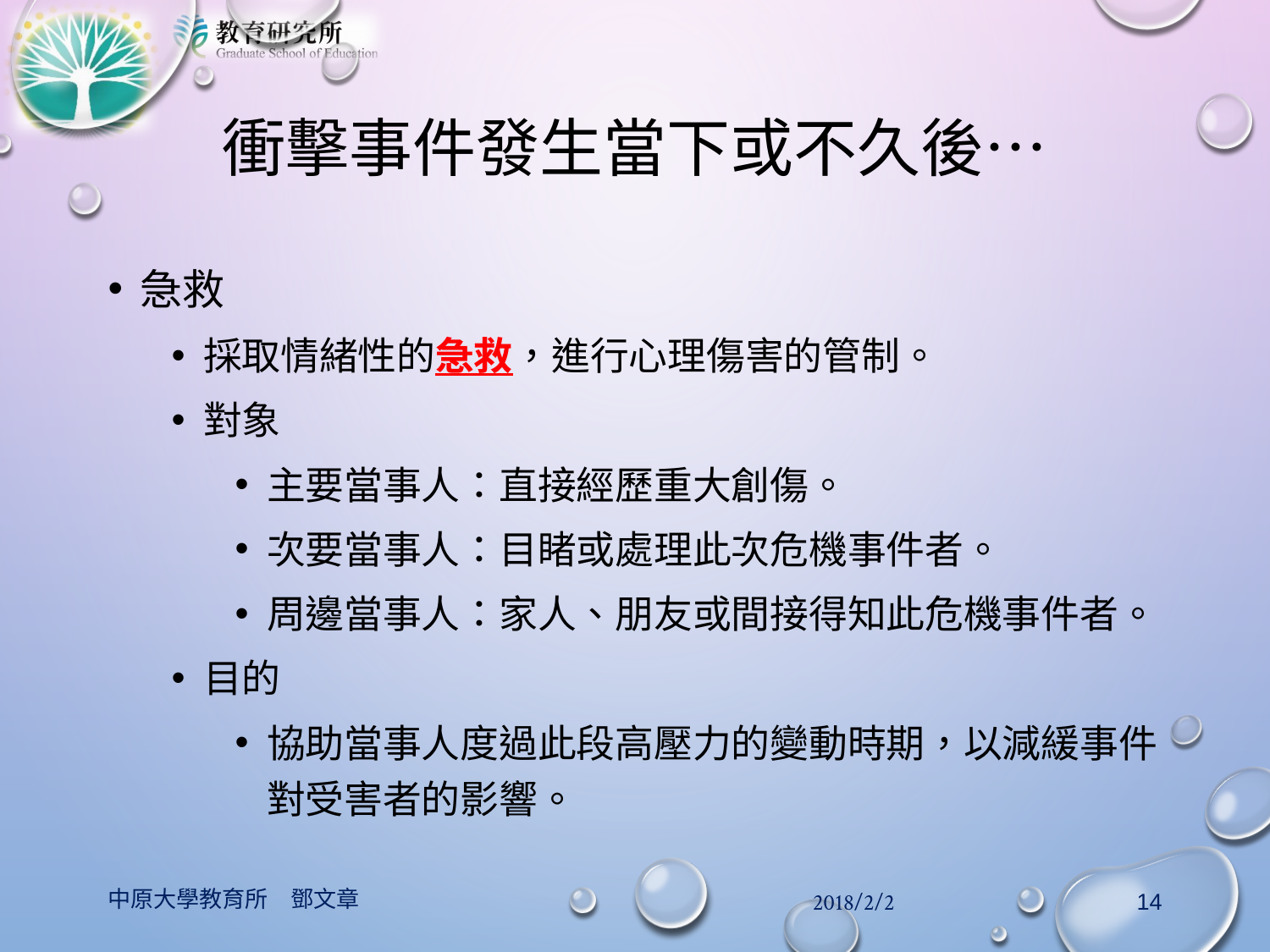

# 衝擊事件發生當下或不久後…
急救
採取情緒性的急救，進行心理傷害的管制。
對象
主要當事人：直接經歷重大創傷。
次要當事人：目睹或處理此次危機事件者。
周邊當事人：家人、朋友或間接得知此危機事件者。
目的
協助當事人度過此段高壓力的變動時期，以減緩事件對受害者的影響。
中原大學教育所　鄧文章
2018/2/2
14